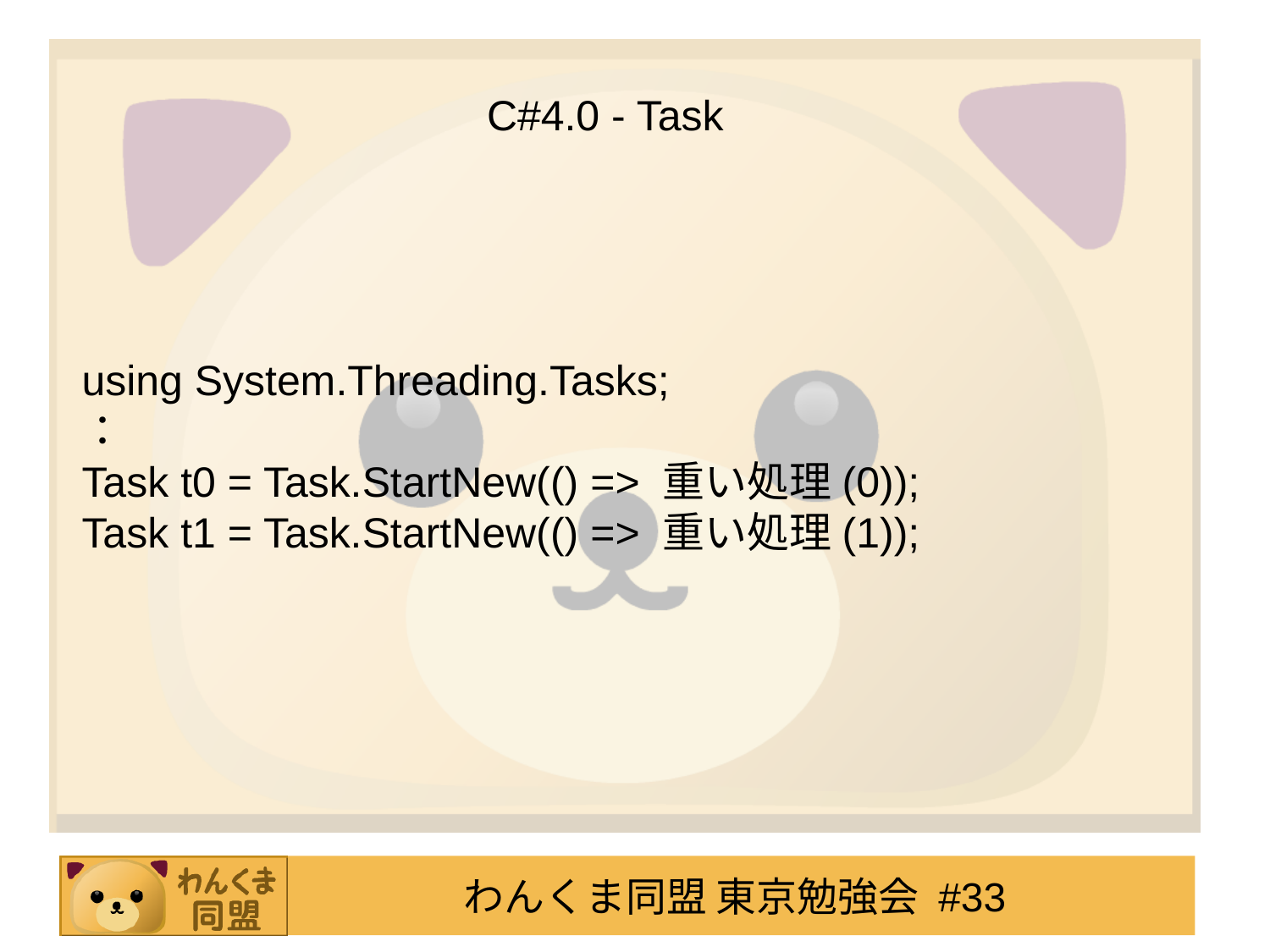

# C#4.0 - Task
using System.Threading.Tasks;
：
Task t0 = Task.StartNew(() => 重い処理(0));
Task t1 = Task.StartNew(() => 重い処理(1));